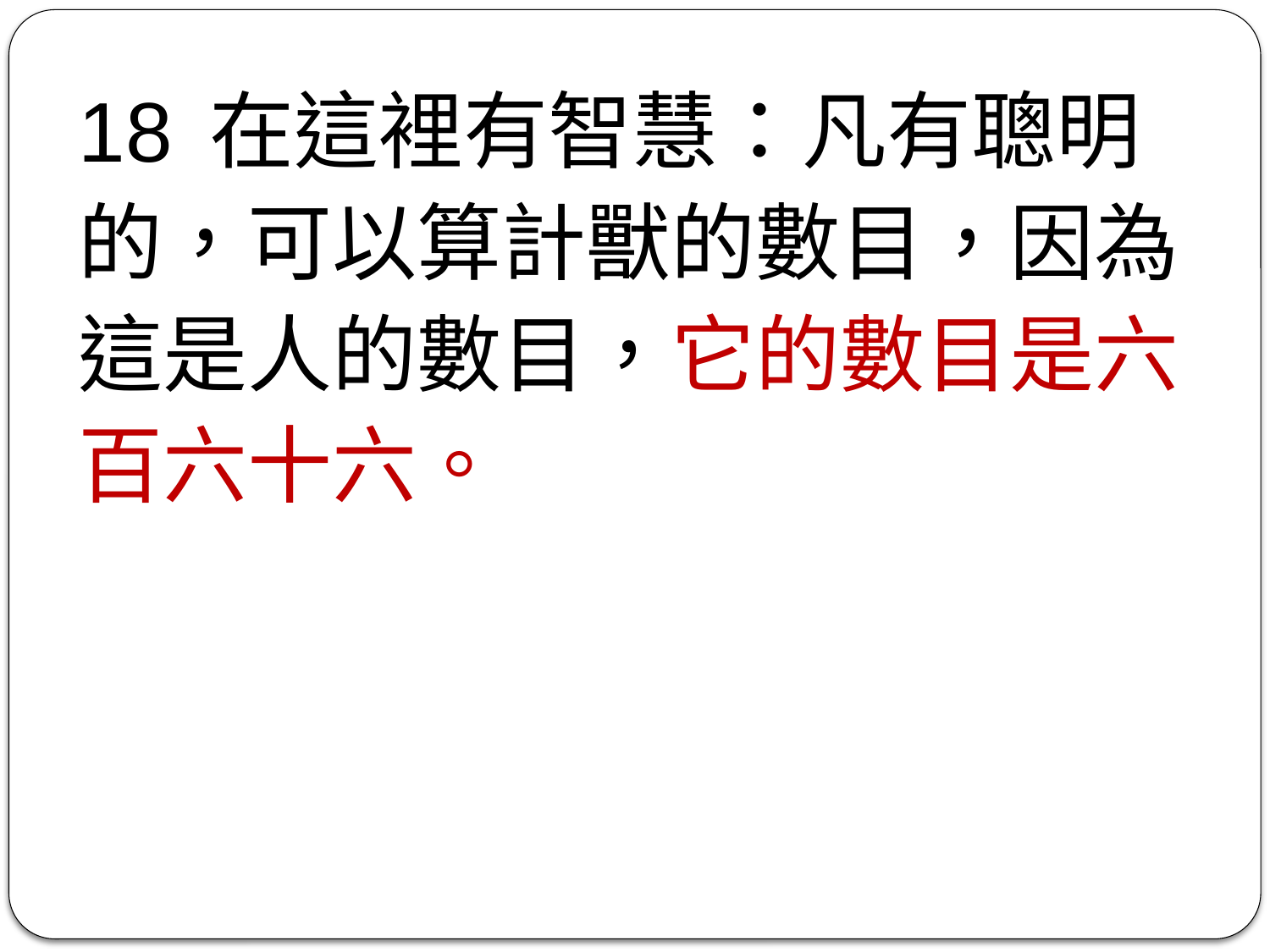

18 在這裡有智慧：凡有聰明的，可以算計獸的數目，因為這是人的數目，它的數目是六百六十六。